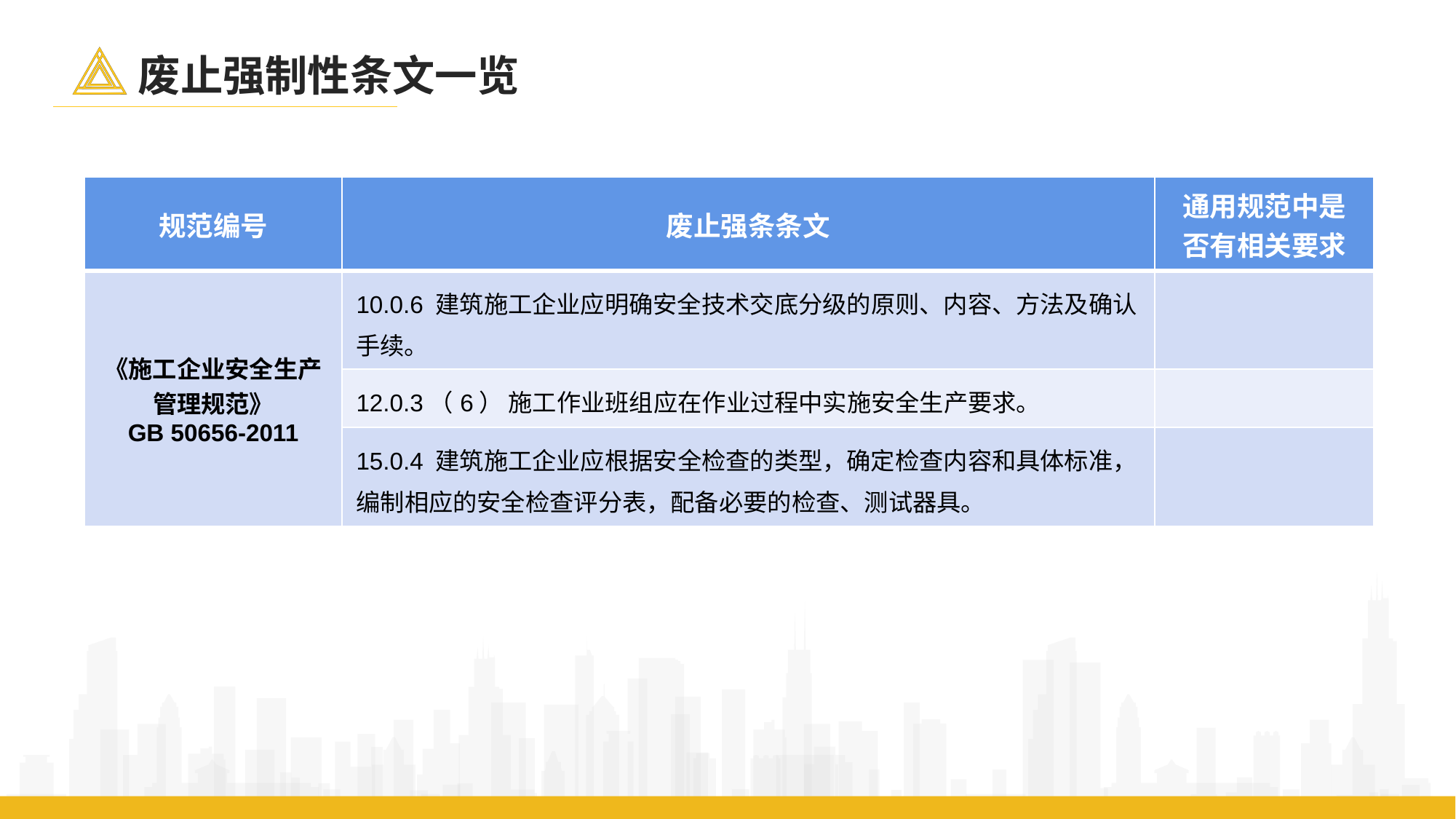

废止强制性条文一览

| 规范编号 | 废止强条条文 | 通用规范中是否有相关要求 |
| --- | --- | --- |
| 《施工企业安全生产管理规范》 GB 50656-2011 | 10.0.6 建筑施工企业应明确安全技术交底分级的原则、内容、方法及确认手续。 |  |
|  | 12.0.3（6） 施工作业班组应在作业过程中实施安全生产要求。 |  |
|  | 15.0.4 建筑施工企业应根据安全检查的类型，确定检查内容和具体标准，编制相应的安全检查评分表，配备必要的检查、测试器具。 |  |